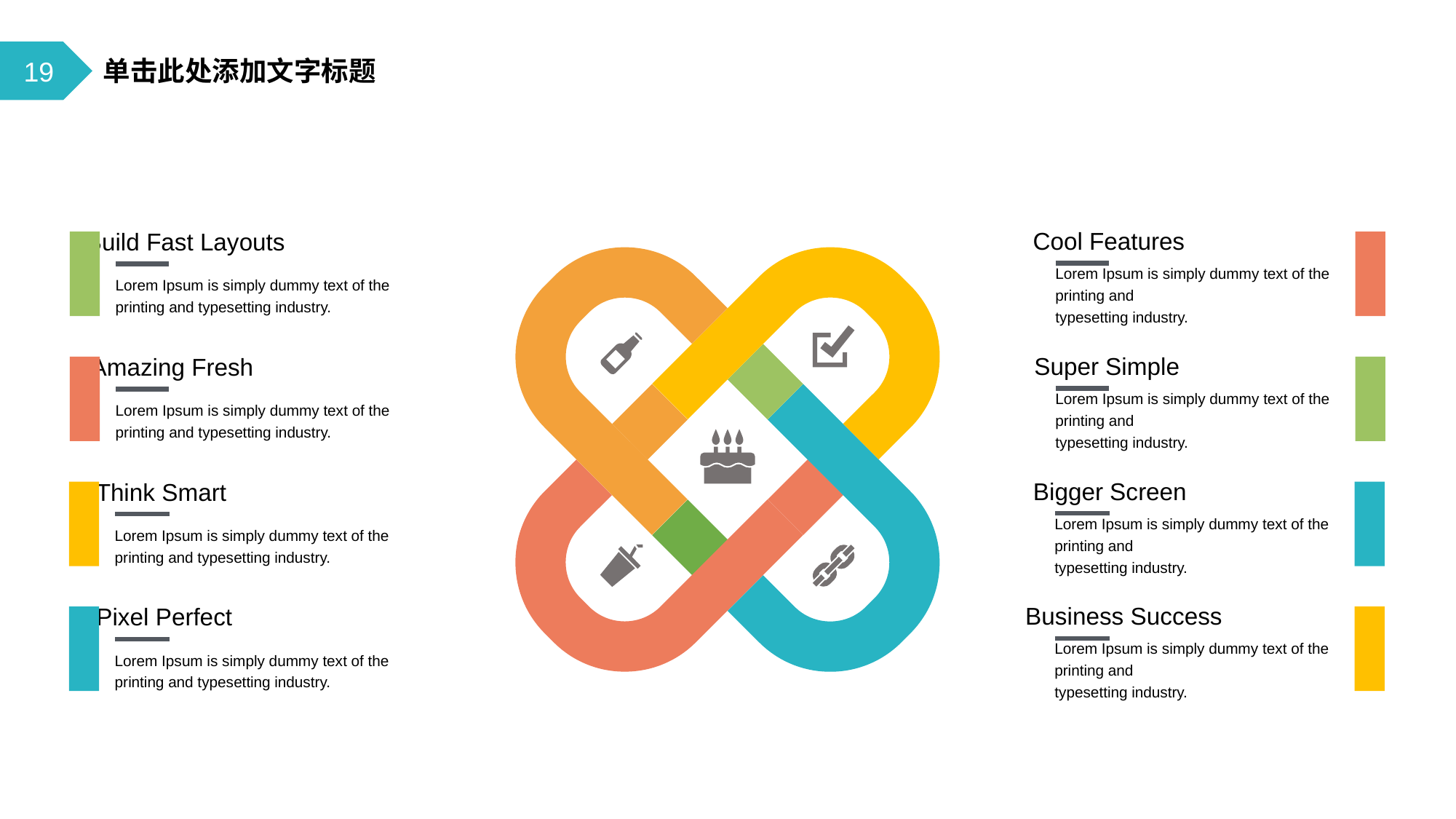

19
单击此处添加文字标题
Cool Features
Build Fast Layouts

Lorem Ipsum is simply dummy text of the printing and
typesetting industry.
Lorem Ipsum is simply dummy text of the printing and typesetting industry.

Super Simple
Amazing Fresh

Lorem Ipsum is simply dummy text of the printing and
typesetting industry.
Lorem Ipsum is simply dummy text of the printing and typesetting industry.

Bigger Screen
Think Smart

Lorem Ipsum is simply dummy text of the printing and
typesetting industry.
Lorem Ipsum is simply dummy text of the printing and typesetting industry.

Business Success
Pixel Perfect

Lorem Ipsum is simply dummy text of the printing and
typesetting industry.
Lorem Ipsum is simply dummy text of the printing and typesetting industry.